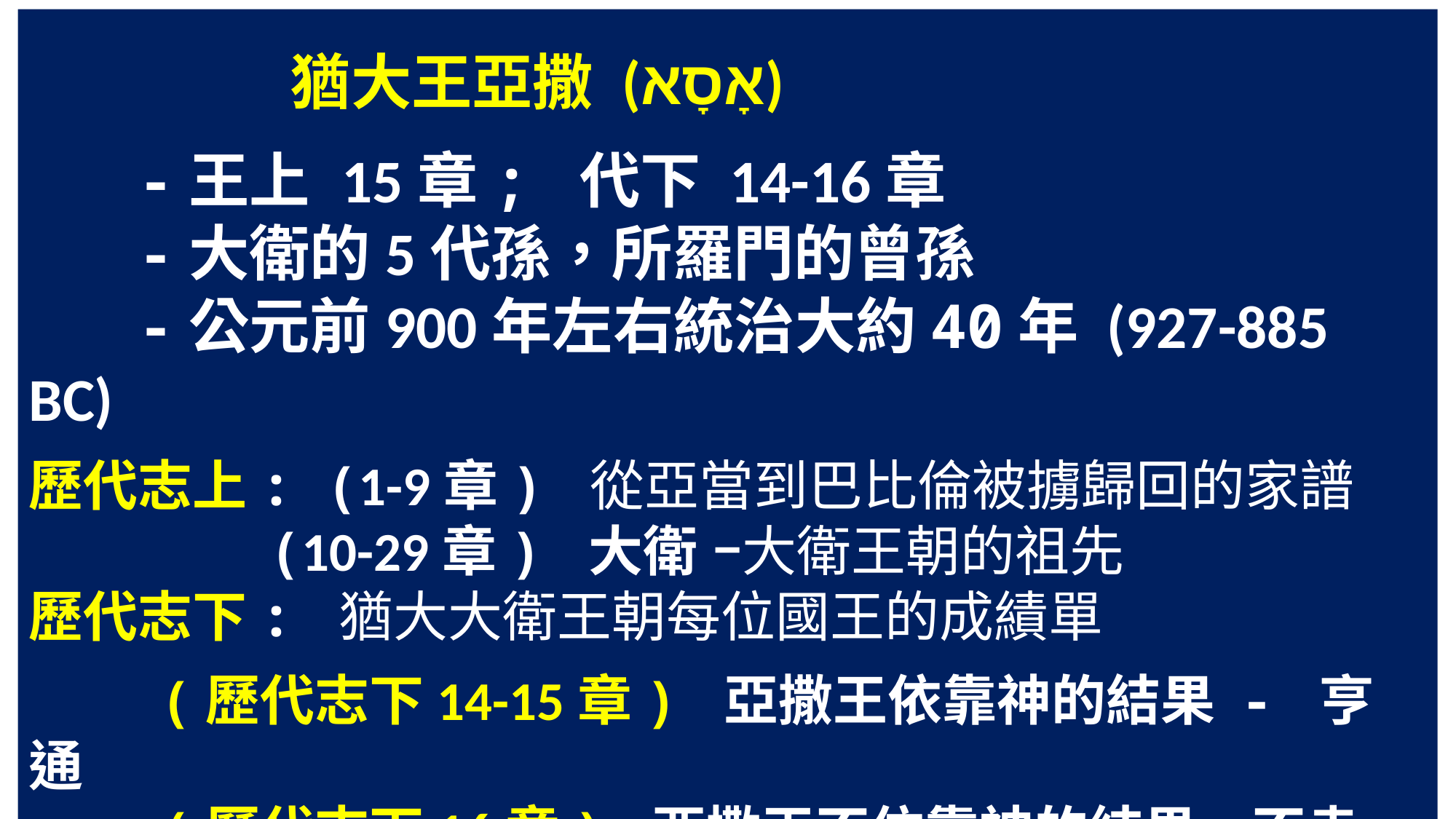

猶大王亞撒 (אָסָא)

	-王上 15章; 代下 14-16章
	-大衛的5代孫，所羅門的曾孫
	-公元前900年左右統治大約40年 (927-885 BC)

歷代志上: (1-9章) 從亞當到巴比倫被擄歸回的家譜
	    (10-29章) 大衛 –大衛王朝的祖先
歷代志下: 猶大大衛王朝每位國王的成績單

    (歷代志下14-15章) 亞撒王依靠神的結果 - 亨通
    (歷代志下16章) 亞撒王不依靠神的結果 – 不幸